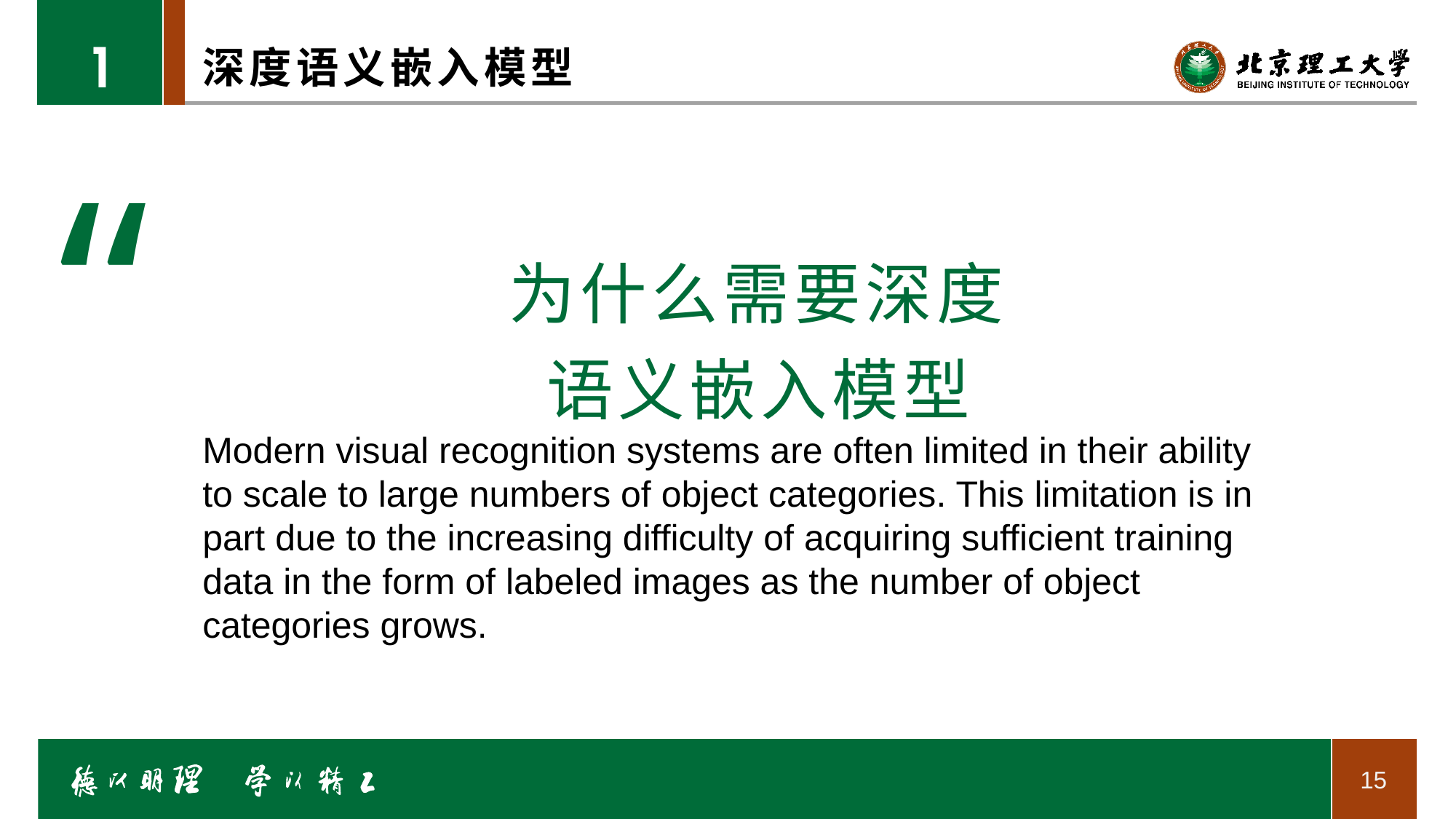

1
# 深度语义嵌入模型
“

为什么需要深度语义嵌入模型
Modern visual recognition systems are often limited in their ability to scale to large numbers of object categories. This limitation is in part due to the increasing difficulty of acquiring sufficient training data in the form of labeled images as the number of object categories grows.